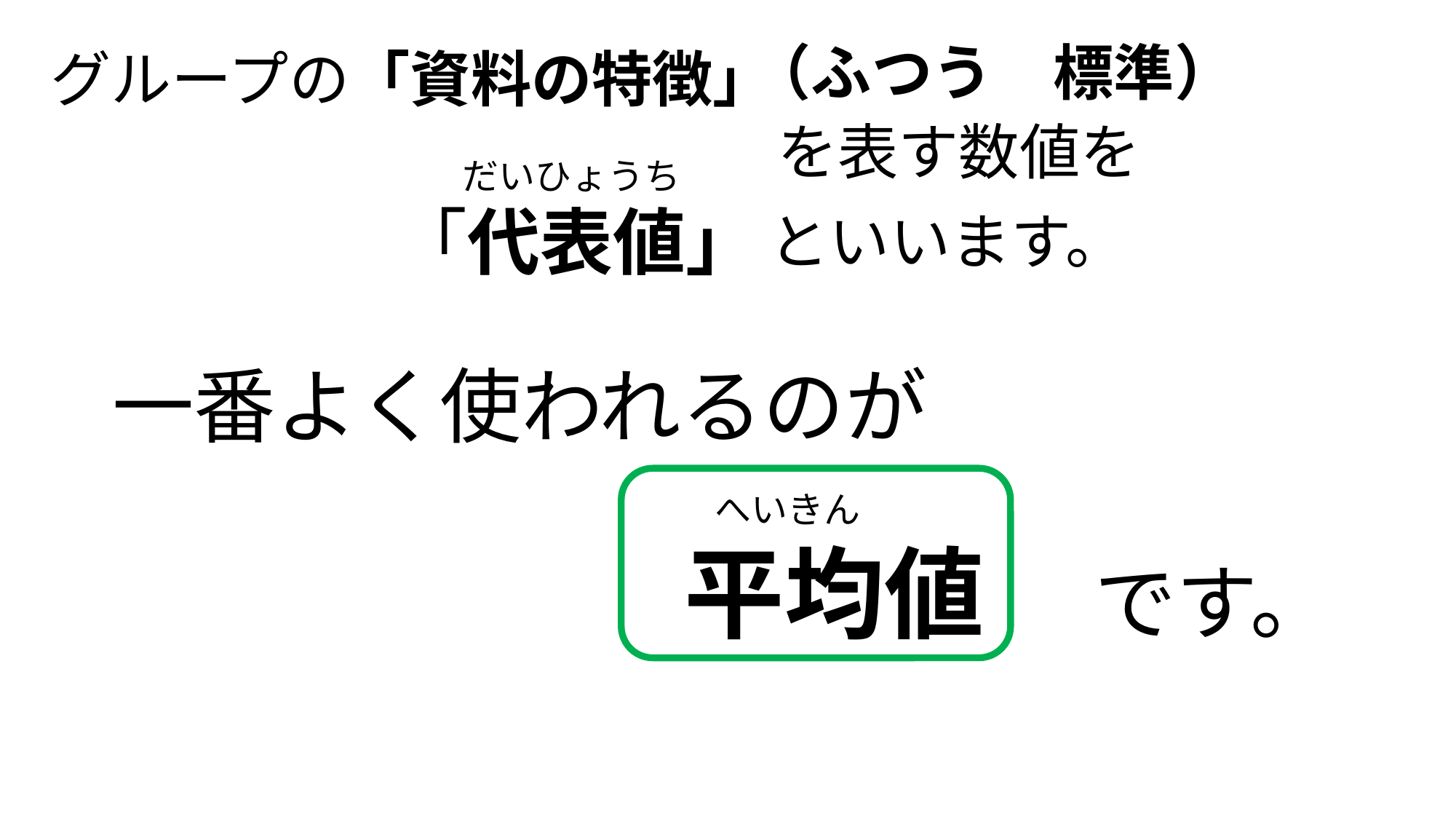

（ふつう　標準）
グループの「資料の特徴」
　　　　　　　　　　　　を表す数値を
だいひょうち
「代表値」
といいます。
一番よく使われるのが

　　　　　　　　　　　　です。

へいきん
平均値